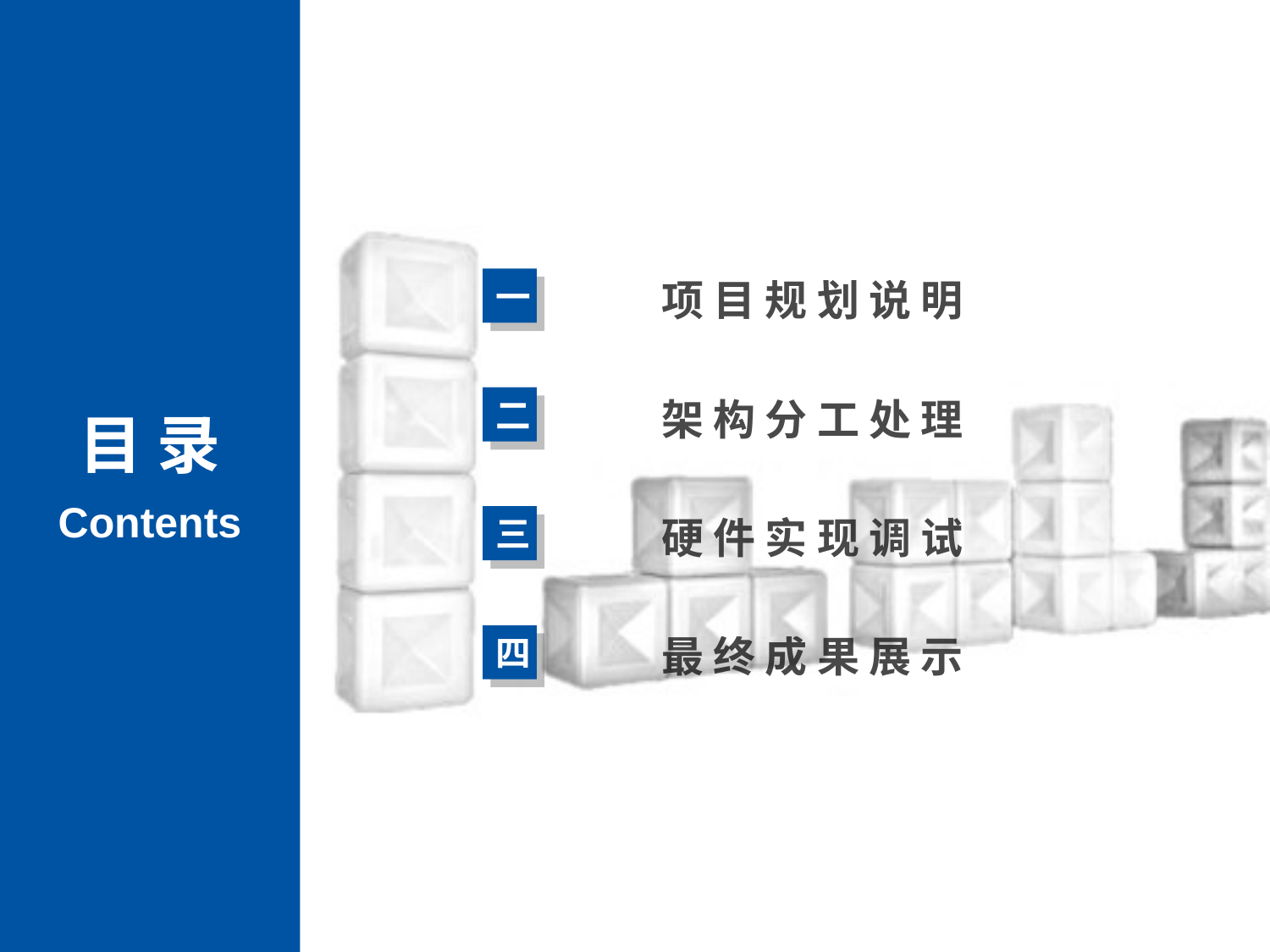

项 目 规 划 说 明
一

 架 构 分 工 处 理
二

目 录
Contents
 硬 件 实 现 调 试
三

 最 终 成 果 展 示
四